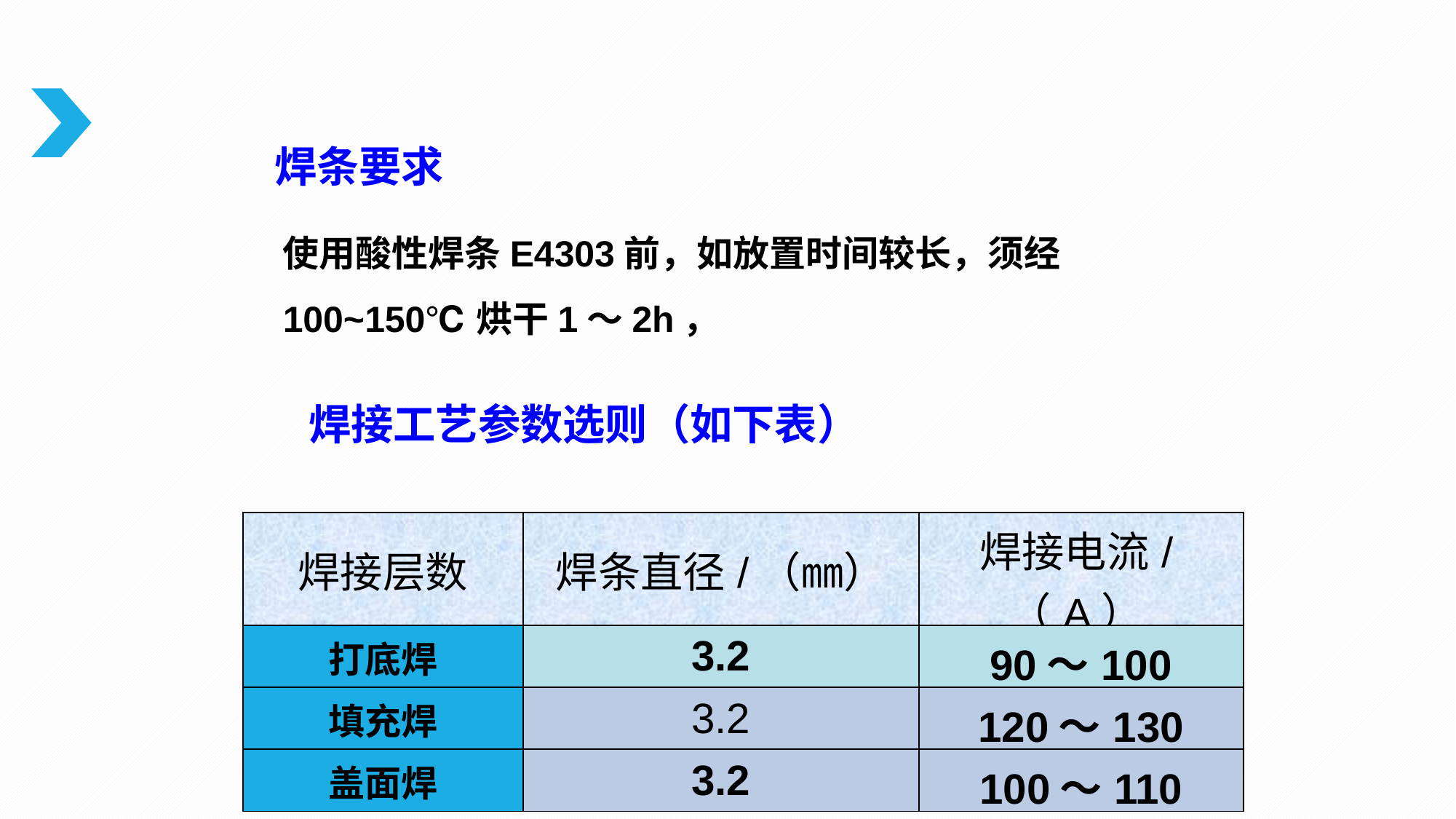

焊条要求
使用酸性焊条E4303前，如放置时间较长，须经100~150℃烘干1～2h，
焊接工艺参数选则（如下表）
| 焊接层数 | 焊条直径/（㎜） | 焊接电流/（A） |
| --- | --- | --- |
| 打底焊 | 3.2 | 90～100 |
| 填充焊 | 3.2 | 120～130 |
| 盖面焊 | 3.2 | 100～110 |